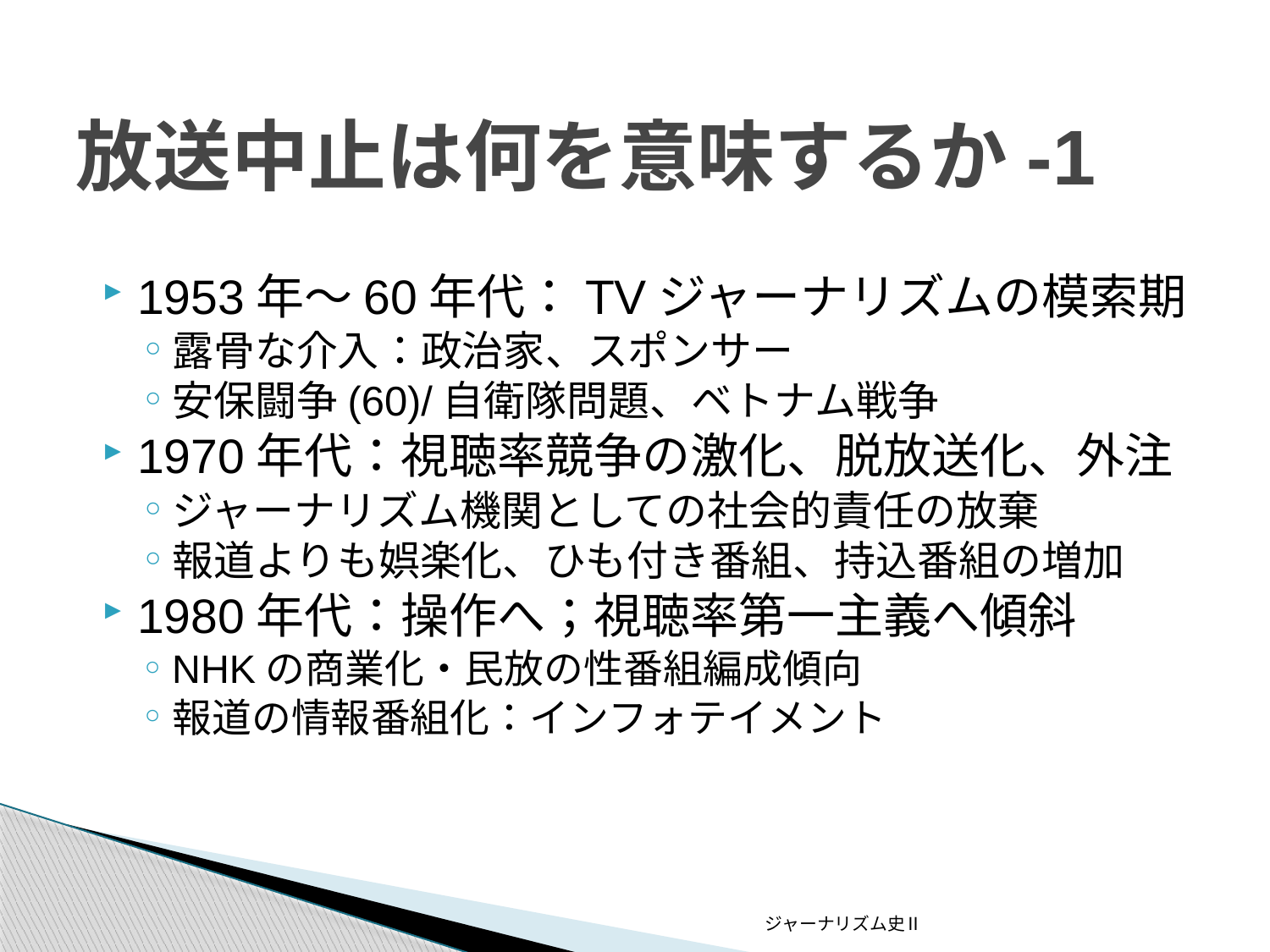

# 放送中止は何を意味するか-1
1953年～60年代：TVジャーナリズムの模索期
露骨な介入：政治家、スポンサー
安保闘争(60)/自衛隊問題、ベトナム戦争
1970年代：視聴率競争の激化、脱放送化、外注
ジャーナリズム機関としての社会的責任の放棄
報道よりも娯楽化、ひも付き番組、持込番組の増加
1980年代：操作へ；視聴率第一主義へ傾斜
NHKの商業化・民放の性番組編成傾向
報道の情報番組化：インフォテイメント
ジャーナリズム史Ⅱ